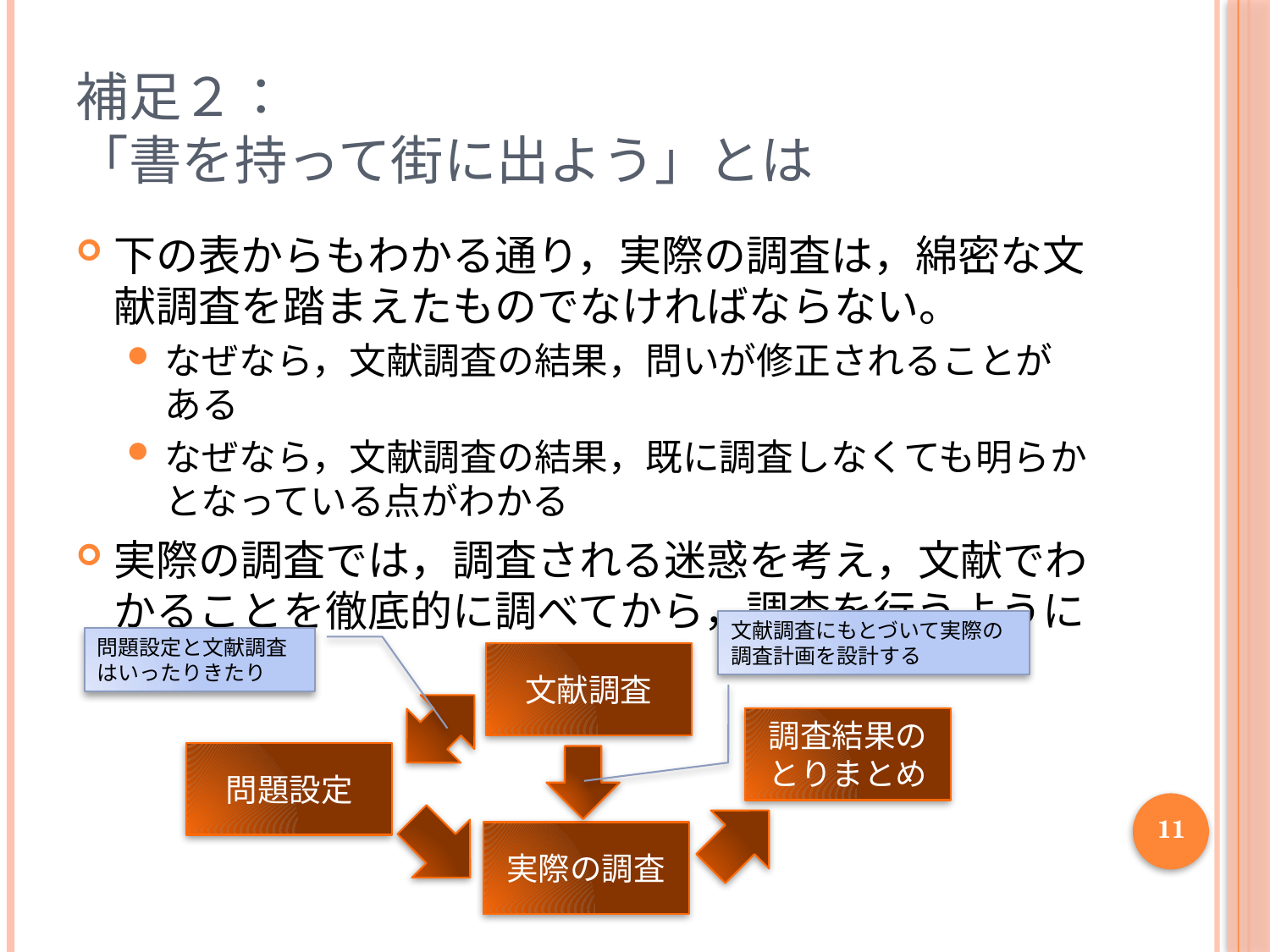

# 補足２： 「書を持って街に出よう」とは
下の表からもわかる通り，実際の調査は，綿密な文献調査を踏まえたものでなければならない。
なぜなら，文献調査の結果，問いが修正されることがある
なぜなら，文献調査の結果，既に調査しなくても明らかとなっている点がわかる
実際の調査では，調査される迷惑を考え，文献でわかることを徹底的に調べてから，調査を行うようにする。

文献調査にもとづいて実際の調査計画を設計する
問題設定と文献調査はいったりきたり
文献調査

調査結果の
とりまとめ
問題設定

11

実際の調査